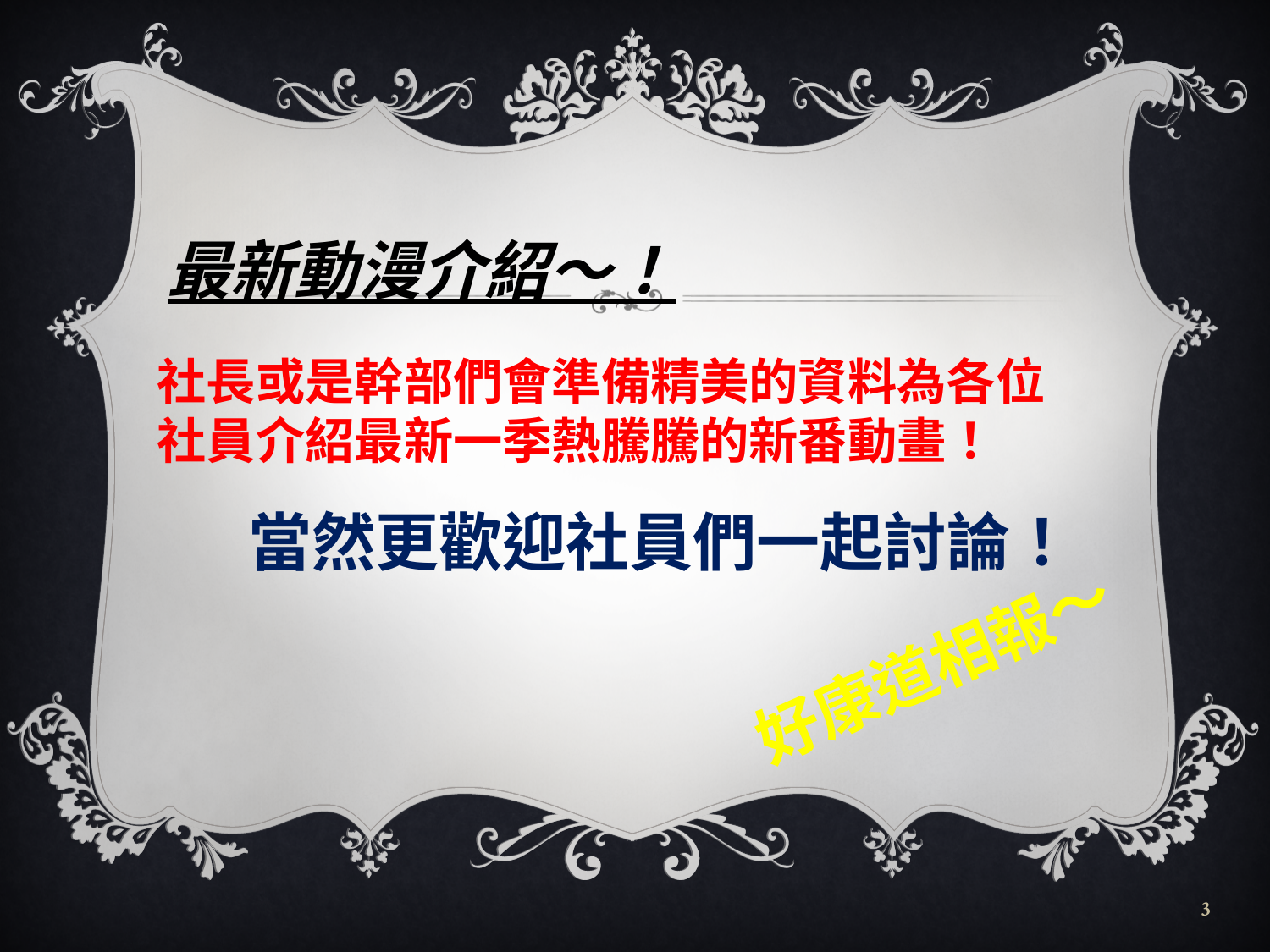

最新動漫介紹～！
社長或是幹部們會準備精美的資料為各位社員介紹最新一季熱騰騰的新番動畫！
當然更歡迎社員們一起討論！
好康道相報～
3